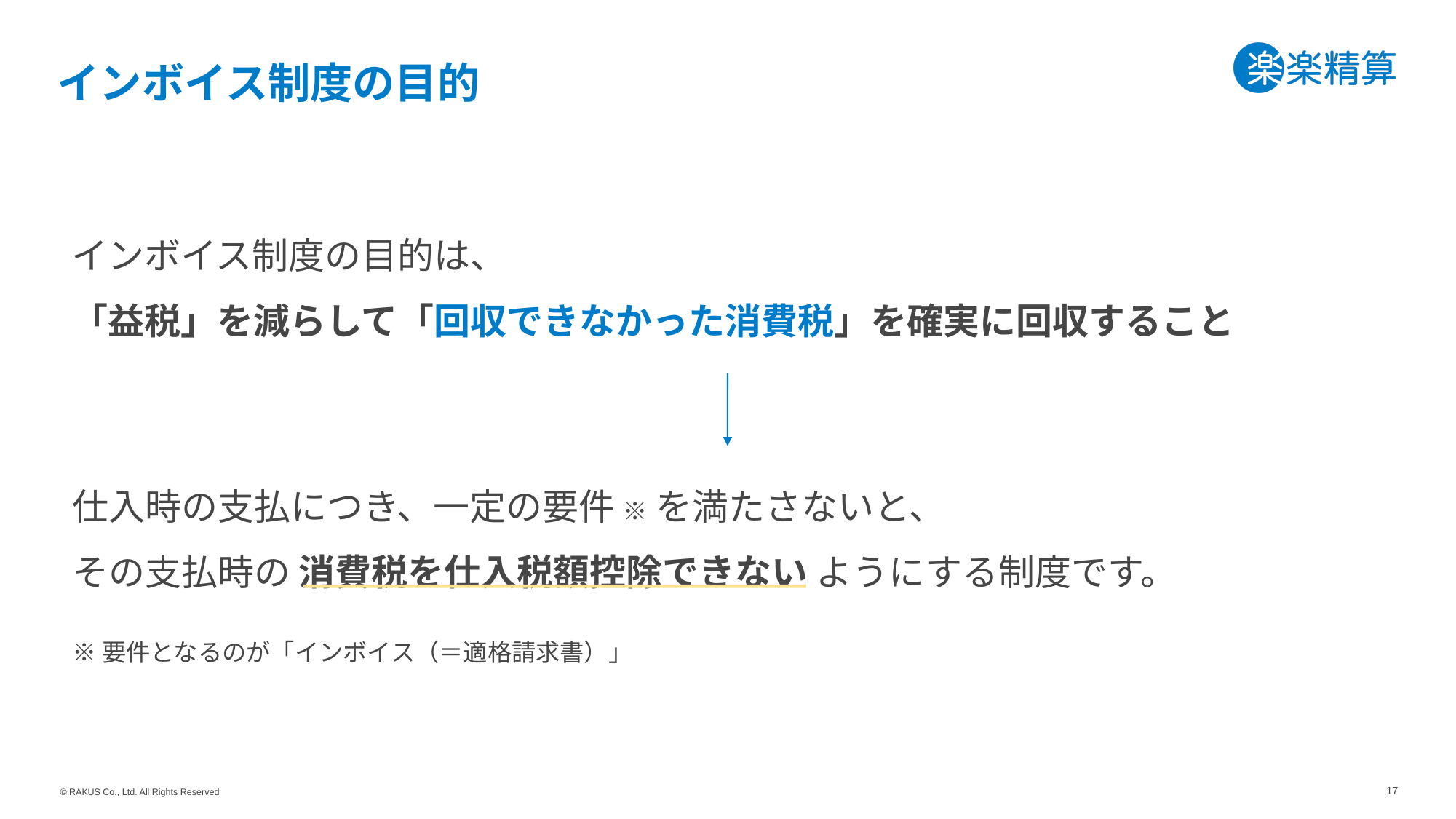

# インボイス制度の目的
インボイス制度の目的は、
「益税」を減らして「回収できなかった消費税」を確実に回収すること
仕入時の支払につき、一定の要件 ※ を満たさないと、
その支払時の 消費税を仕入税額控除できない ようにする制度です。
※要件となるのが「インボイス（＝適格請求書）」

17